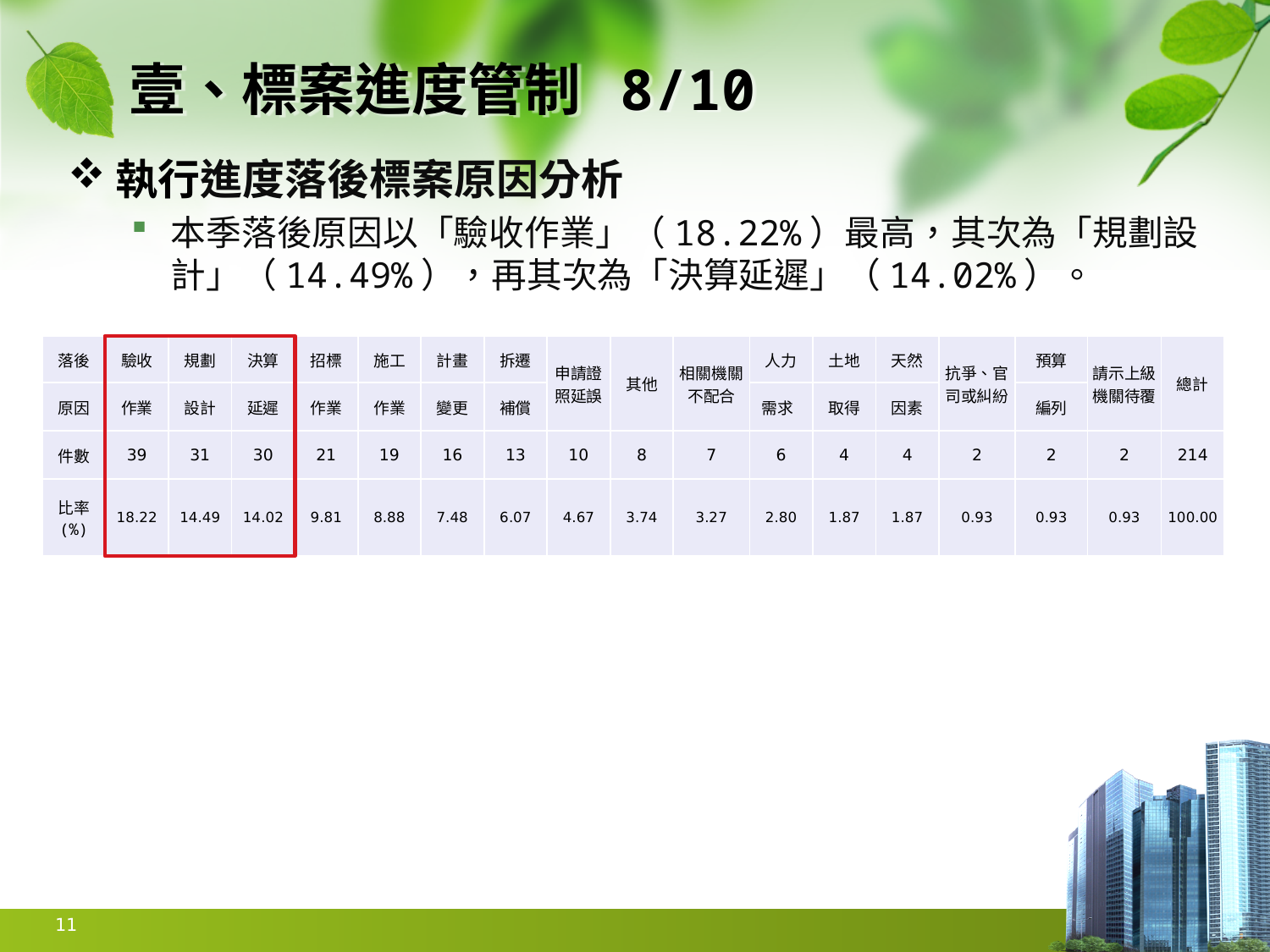

# 壹、標案進度管制  8/10
執行進度落後標案原因分析
本季落後原因以「驗收作業」（18.22%）最高，其次為「規劃設計」（14.49%），再其次為「決算延遲」（14.02%）。

| 落後 | 驗收 | 規劃 | 決算 | 招標 | 施工 | 計畫 | 拆遷 | 申請證照延誤 | 其他 | 相關機關不配合 | 人力 | 土地 | 天然 | 抗爭、官司或糾紛 | 預算 | 請示上級機關待覆 | 總計 |
| --- | --- | --- | --- | --- | --- | --- | --- | --- | --- | --- | --- | --- | --- | --- | --- | --- | --- |
| 原因 | 作業 | 設計 | 延遲 | 作業 | 作業 | 變更 | 補償 |  |  |  | 需求 | 取得 | 因素 |  | 編列 |  |  |
| 件數 | 39 | 31 | 30 | 21 | 19 | 16 | 13 | 10 | 8 | 7 | 6 | 4 | 4 | 2 | 2 | 2 | 214 |
| 比率 (%) | 18.22 | 14.49 | 14.02 | 9.81 | 8.88 | 7.48 | 6.07 | 4.67 | 3.74 | 3.27 | 2.80 | 1.87 | 1.87 | 0.93 | 0.93 | 0.93 | 100.00 |

11